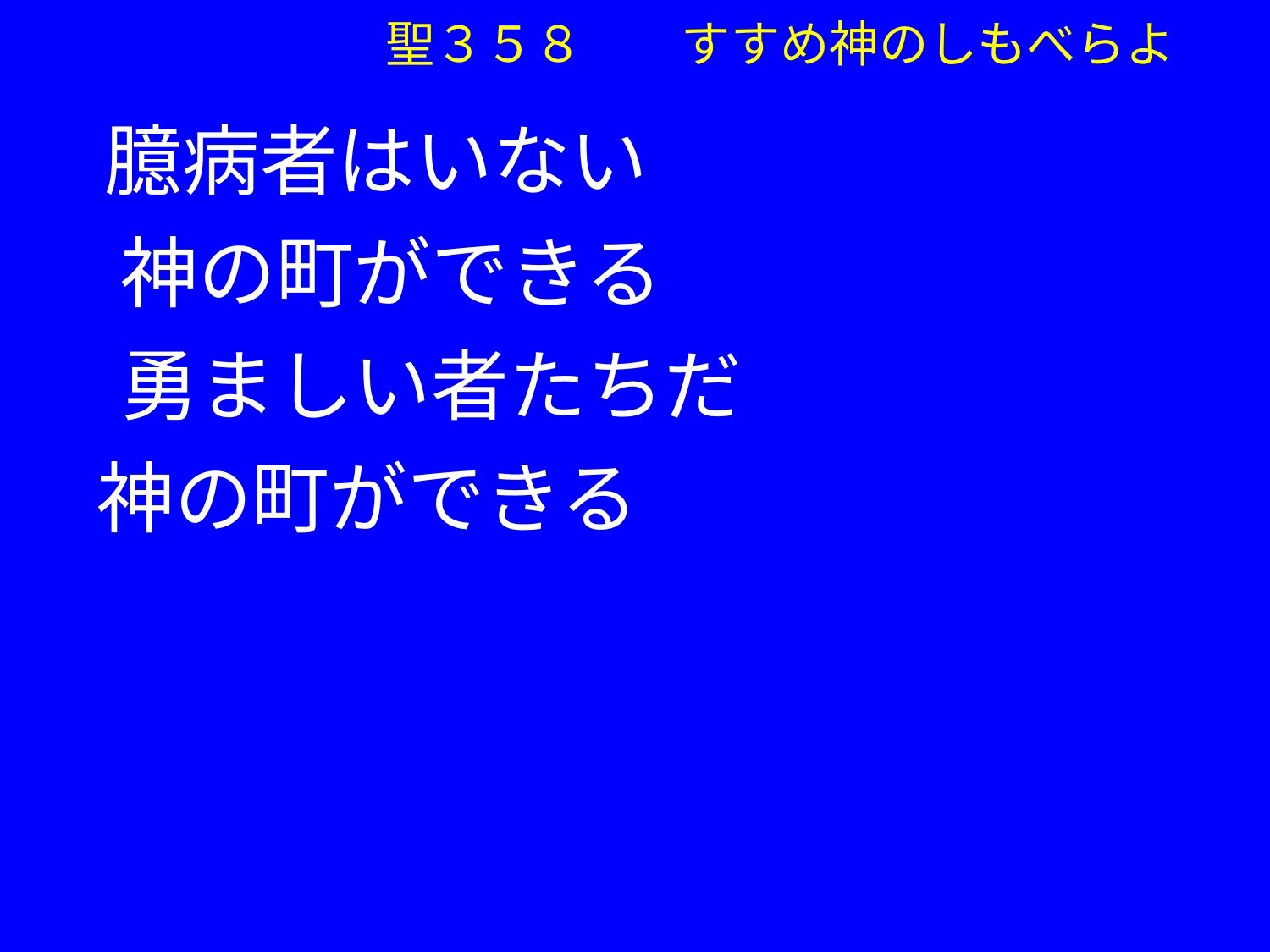

臆病者はいない
　神の町ができる
　勇ましい者たちだ
  神の町ができる

聖３５８　　すすめ神のしもべらよ